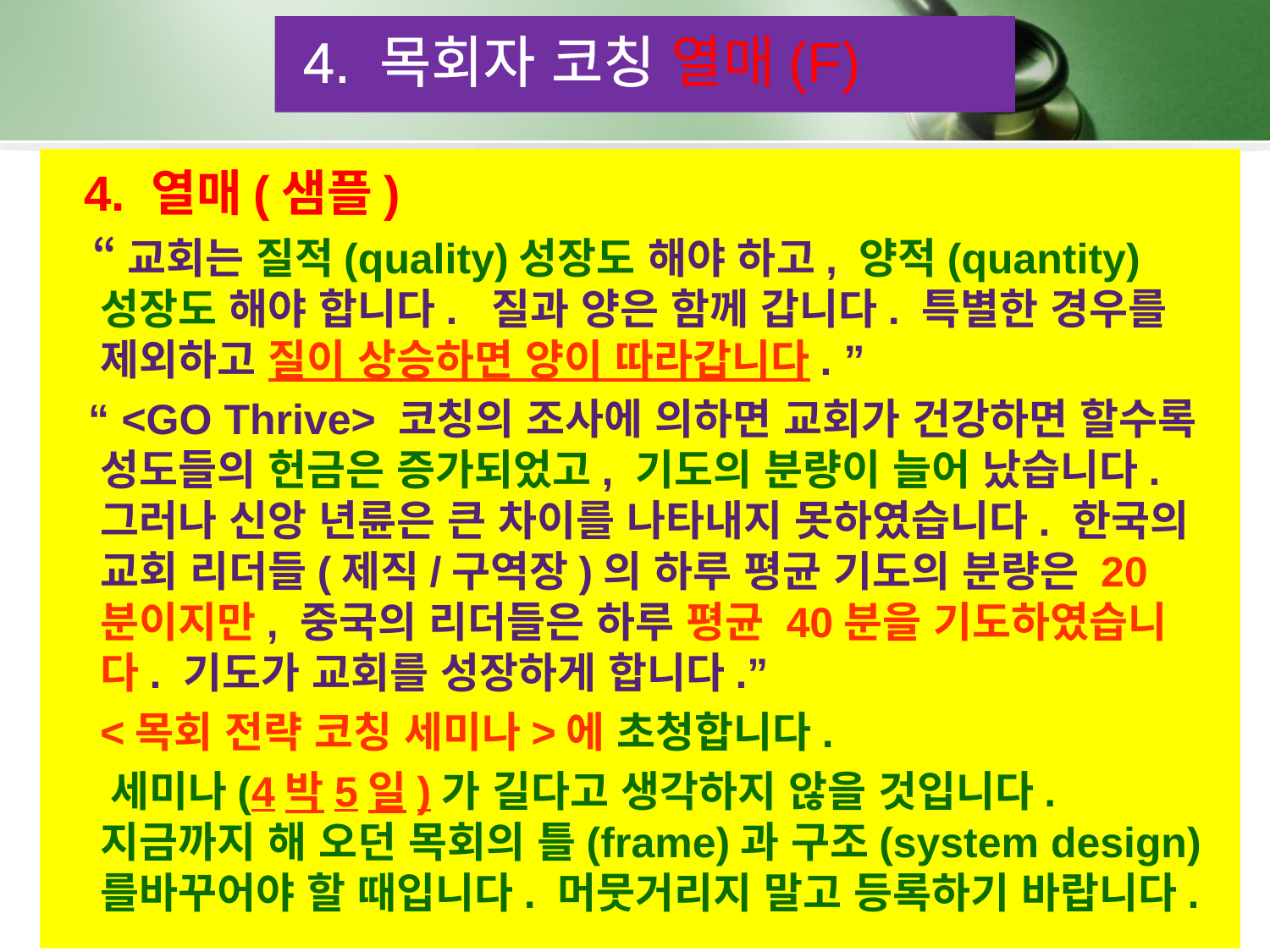

4. 목회자 코칭 열매(F)
  4. 열매(샘플)
    “교회는 질적(quality)성장도 해야 하고, 양적(quantity)성장도 해야 합니다.  질과 양은 함께 갑니다. 특별한 경우를 제외하고 질이 상승하면 양이 따라갑니다. ”
   “ <GO Thrive> 코칭의 조사에 의하면 교회가 건강하면 할수록 성도들의 헌금은 증가되었고, 기도의 분량이 늘어 났습니다.  그러나 신앙 년륜은 큰 차이를 나타내지 못하였습니다. 한국의 교회 리더들(제직/구역장)의 하루 평균 기도의 분량은 20분이지만, 중국의 리더들은 하루 평균 40분을 기도하였습니다. 기도가 교회를 성장하게 합니다.”
    <목회 전략 코칭 세미나>에 초청합니다.
    세미나(4박5일)가 길다고 생각하지 않을 것입니다. 지금까지 해 오던 목회의 틀(frame)과 구조(system design)를바꾸어야 할 때입니다. 머뭇거리지 말고 등록하기 바랍니다.